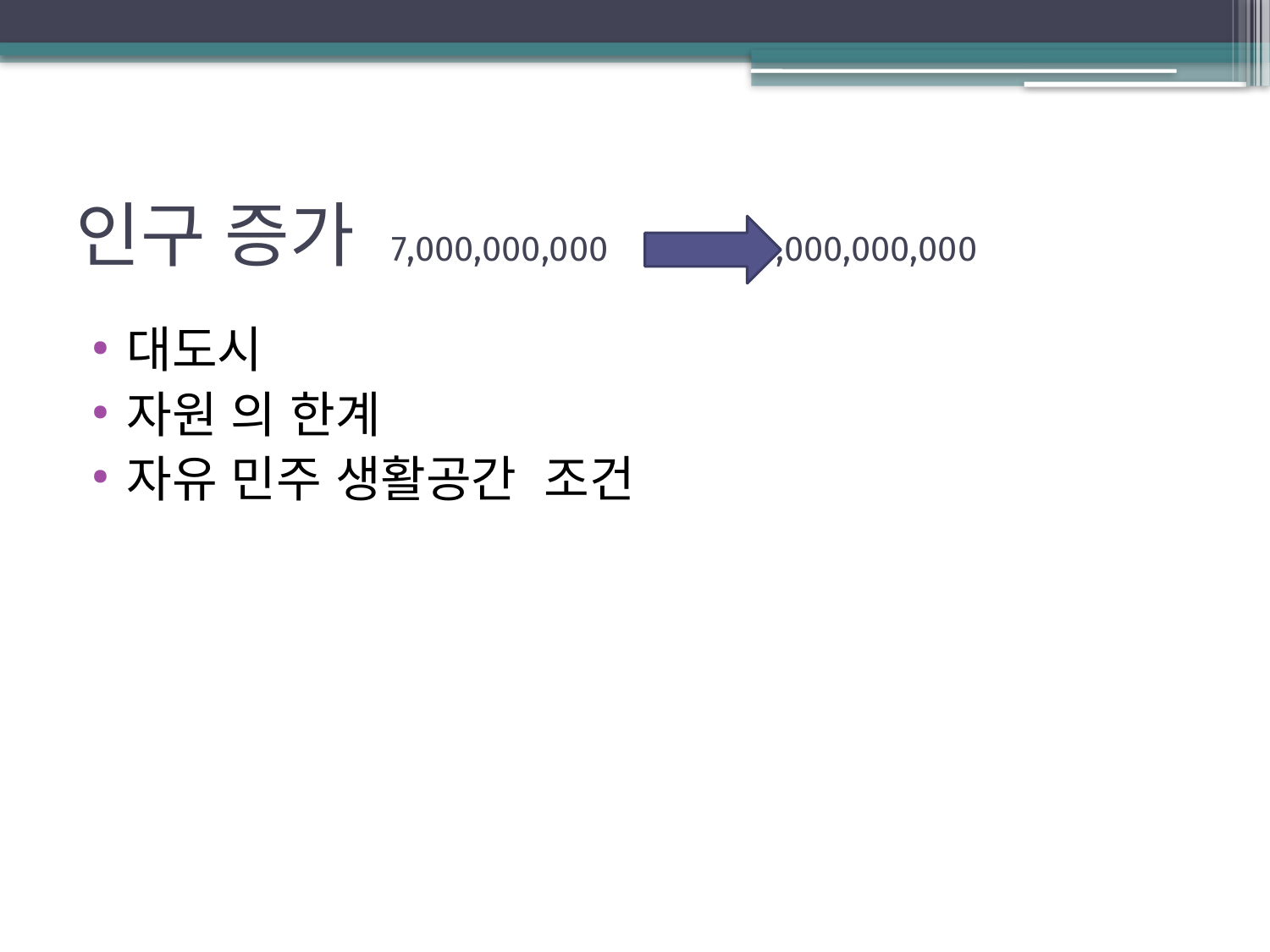

# 인구 증가 7,000,000,000                9,000,000,000

대도시
자원 의 한계
자유 민주 생활공간  조건